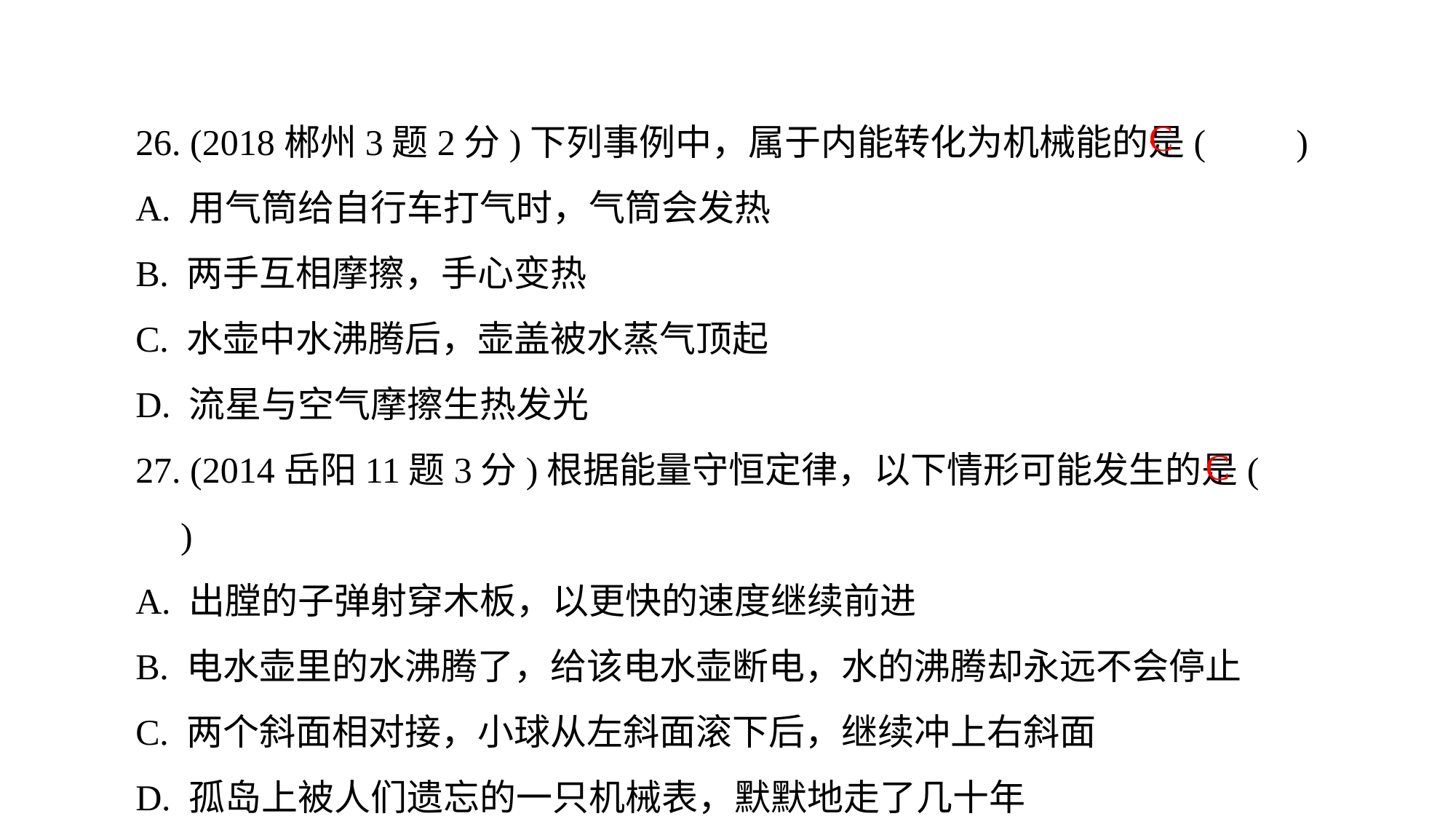

26. (2018郴州3题2分)下列事例中，属于内能转化为机械能的是(　　)
A. 用气筒给自行车打气时，气筒会发热
B. 两手互相摩擦，手心变热
C. 水壶中水沸腾后，壶盖被水蒸气顶起
D. 流星与空气摩擦生热发光
27. (2014岳阳11题3分)根据能量守恒定律，以下情形可能发生的是(　　)
A. 出膛的子弹射穿木板，以更快的速度继续前进
B. 电水壶里的水沸腾了，给该电水壶断电，水的沸腾却永远不会停止
C. 两个斜面相对接，小球从左斜面滚下后，继续冲上右斜面
D. 孤岛上被人们遗忘的一只机械表，默默地走了几十年
C
C